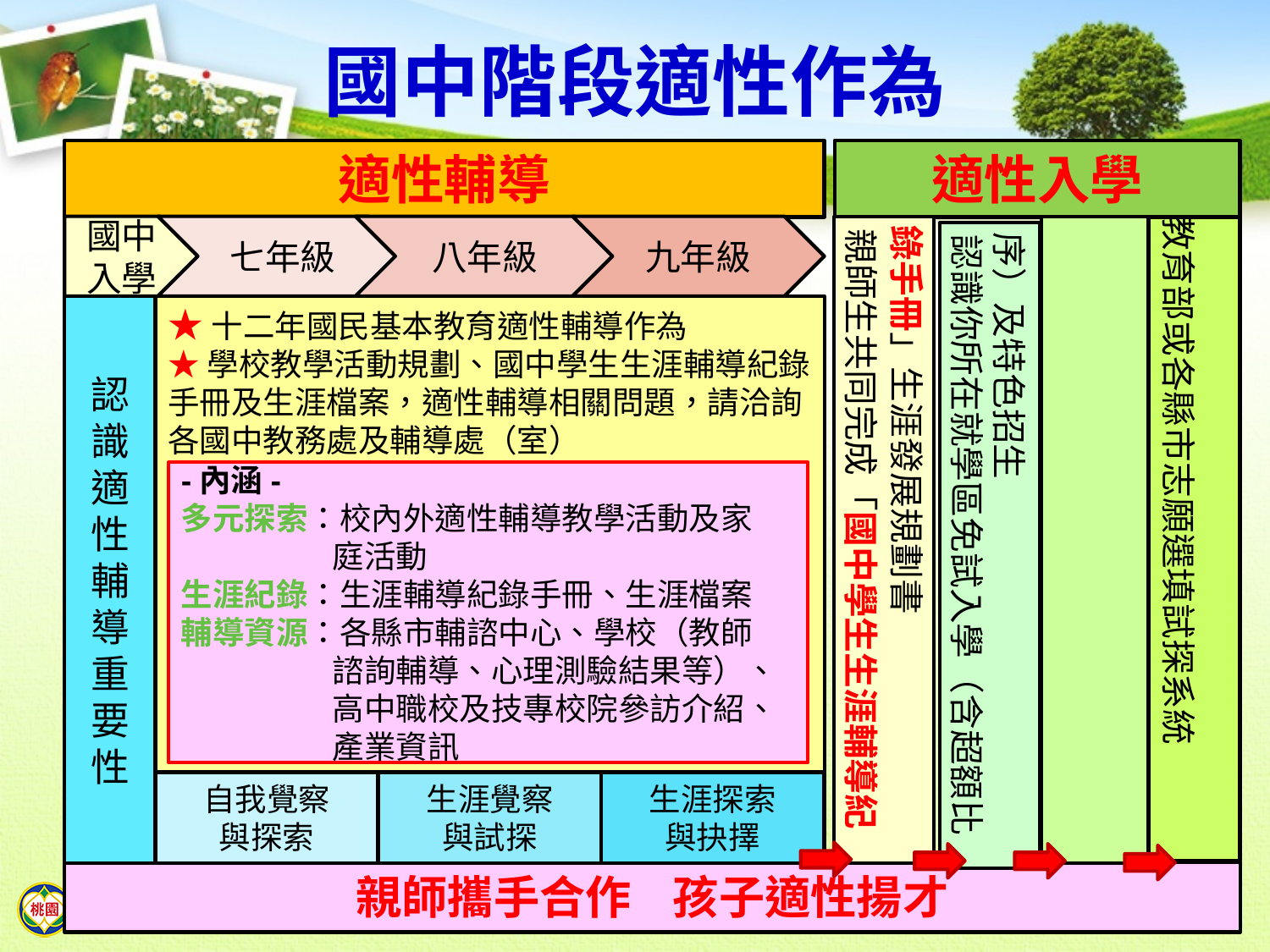

# 國中階段適性作為

適性輔導
適性入學
序）及特色招生
錄手冊」生涯發展規劃書

國中
入學
七年級
八年級
九年級
親師生共同完成「國中學生生涯輔導紀

認識你所在就學區免試入學（含超額比
認識適性輔導重要性
★十二年國民基本教育適性輔導作為
★學校教學活動規劃、國中學生生涯輔導紀錄手冊及生涯檔案，適性輔導相關問題，請洽詢各國中教務處及輔導處（室）

-內涵-
多元探索：校內外適性輔導教學活動及家
                    庭活動
生涯紀錄：生涯輔導紀錄手冊、生涯檔案
輔導資源：各縣市輔諮中心、學校（教師
                    諮詢輔導、心理測驗結果等）、
                    高中職校及技專校院參訪介紹、
                    產業資訊
自我覺察
與探索
生涯覺察
與試探
生涯探索
與抉擇

親師攜手合作    孩子適性揚才

認識全國五專、各免試就學區高中職學校

教育部或各縣市志願選填試探系統